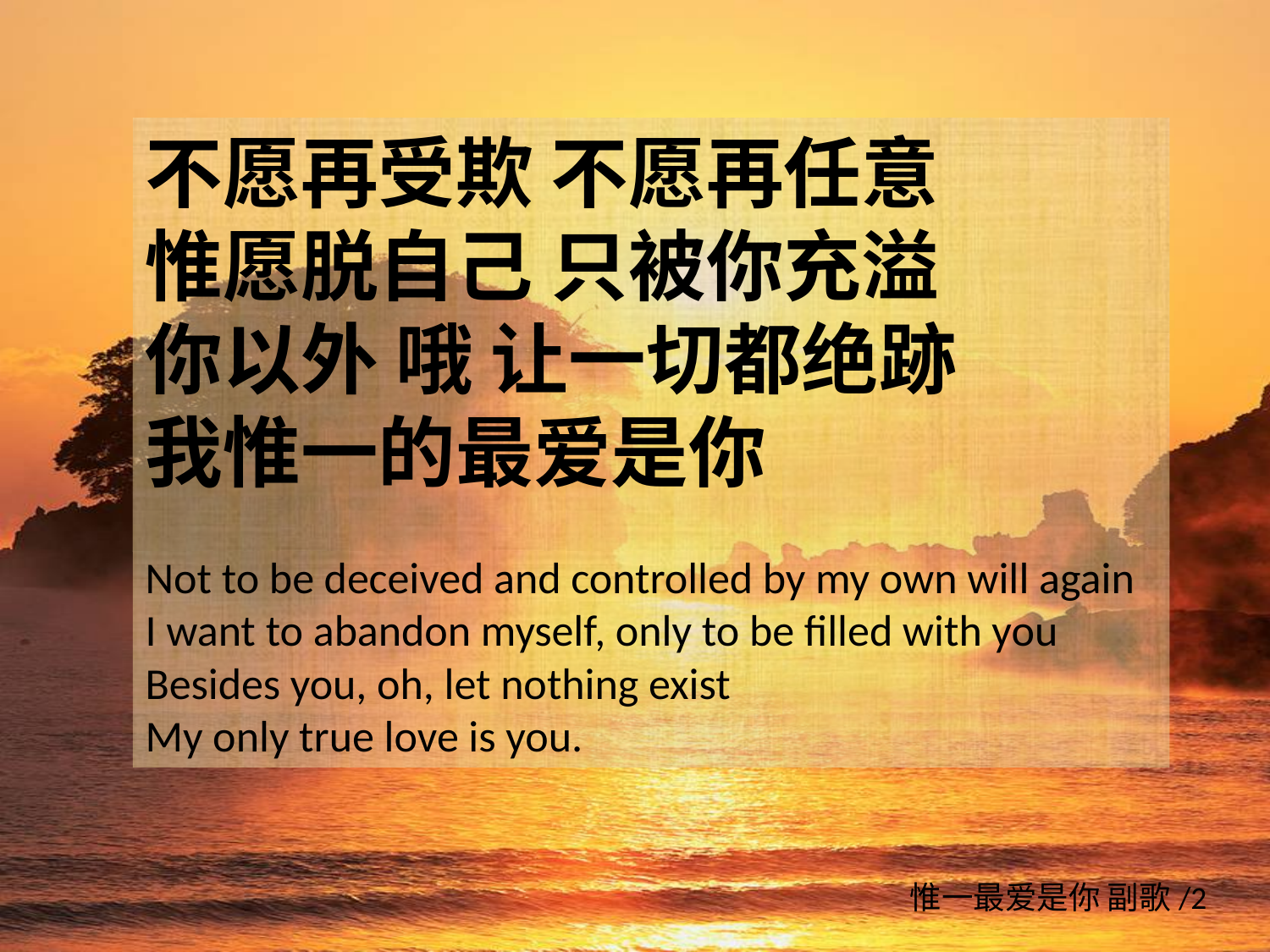

不愿再受欺 不愿再任意
惟愿脱自己 只被你充溢
你以外 哦 让一切都绝跡
我惟一的最爱是你

Not to be deceived and controlled by my own will again
I want to abandon myself, only to be filled with you
Besides you, oh, let nothing exist
My only true love is you.
惟一最爱是你 副歌/2